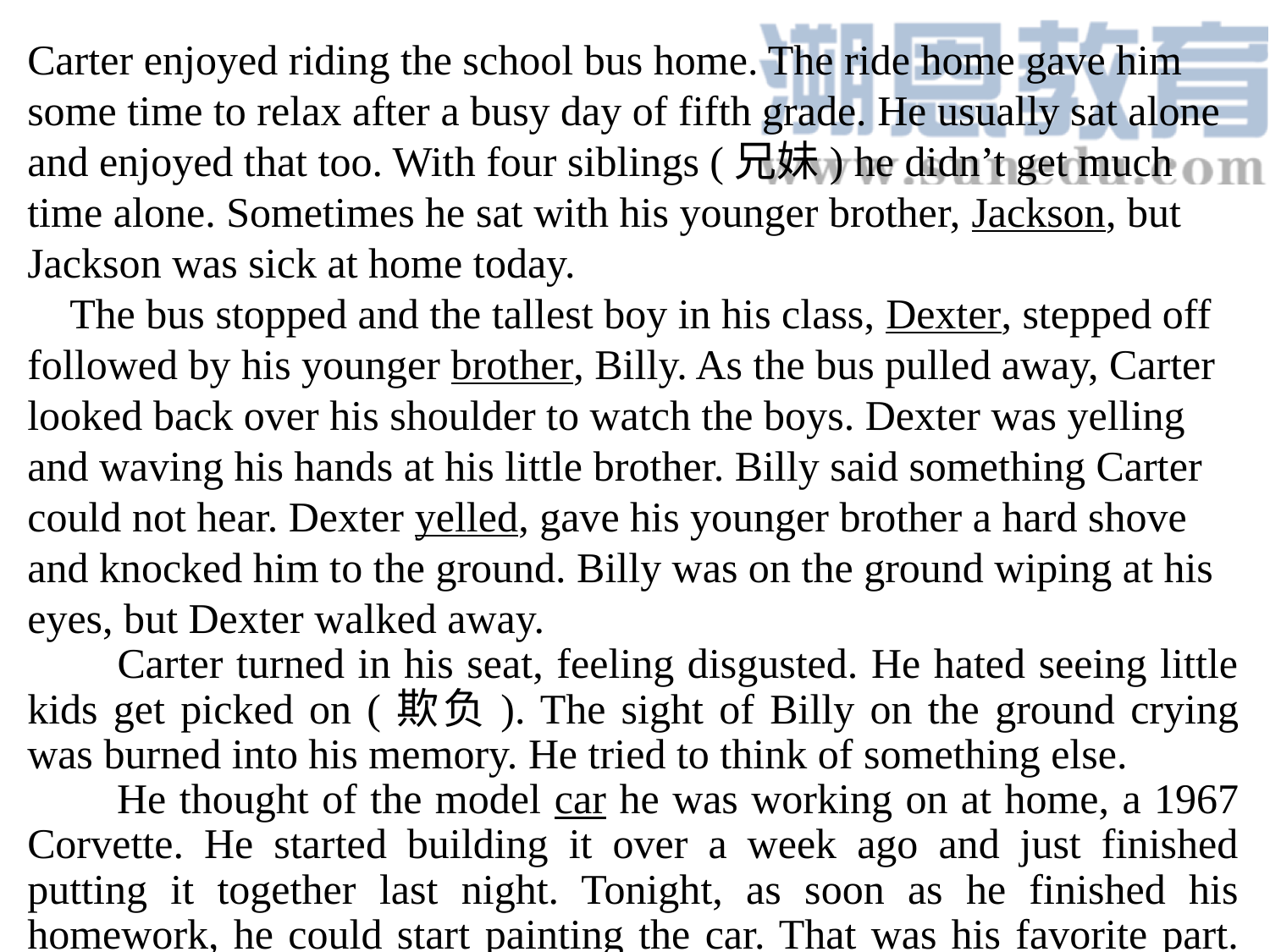

Carter enjoyed riding the school bus home. The ride home gave him some time to relax after a busy day of fifth grade. He usually sat alone and enjoyed that too. With four siblings (兄妹) he didn’t get much time alone. Sometimes he sat with his younger brother, Jackson, but Jackson was sick at home today.     The bus stopped and the tallest boy in his class, Dexter, stepped off followed by his younger brother, Billy. As the bus pulled away, Carter looked back over his shoulder to watch the boys. Dexter was yelling and waving his hands at his little brother. Billy said something Carter could not hear. Dexter yelled, gave his younger brother a hard shove and knocked him to the ground. Billy was on the ground wiping at his eyes, but Dexter walked away.     Carter turned in his seat, feeling disgusted. He hated seeing little kids get picked on (欺负). The sight of Billy on the ground crying was burned into his memory. He tried to think of something else.
    He thought of the model car he was working on at home, a 1967 Corvette. He started building it over a week ago and just finished putting it together last night. Tonight, as soon as he finished his homework, he could start painting the car. That was his favorite part. He already had the perfect color of blue picked out.